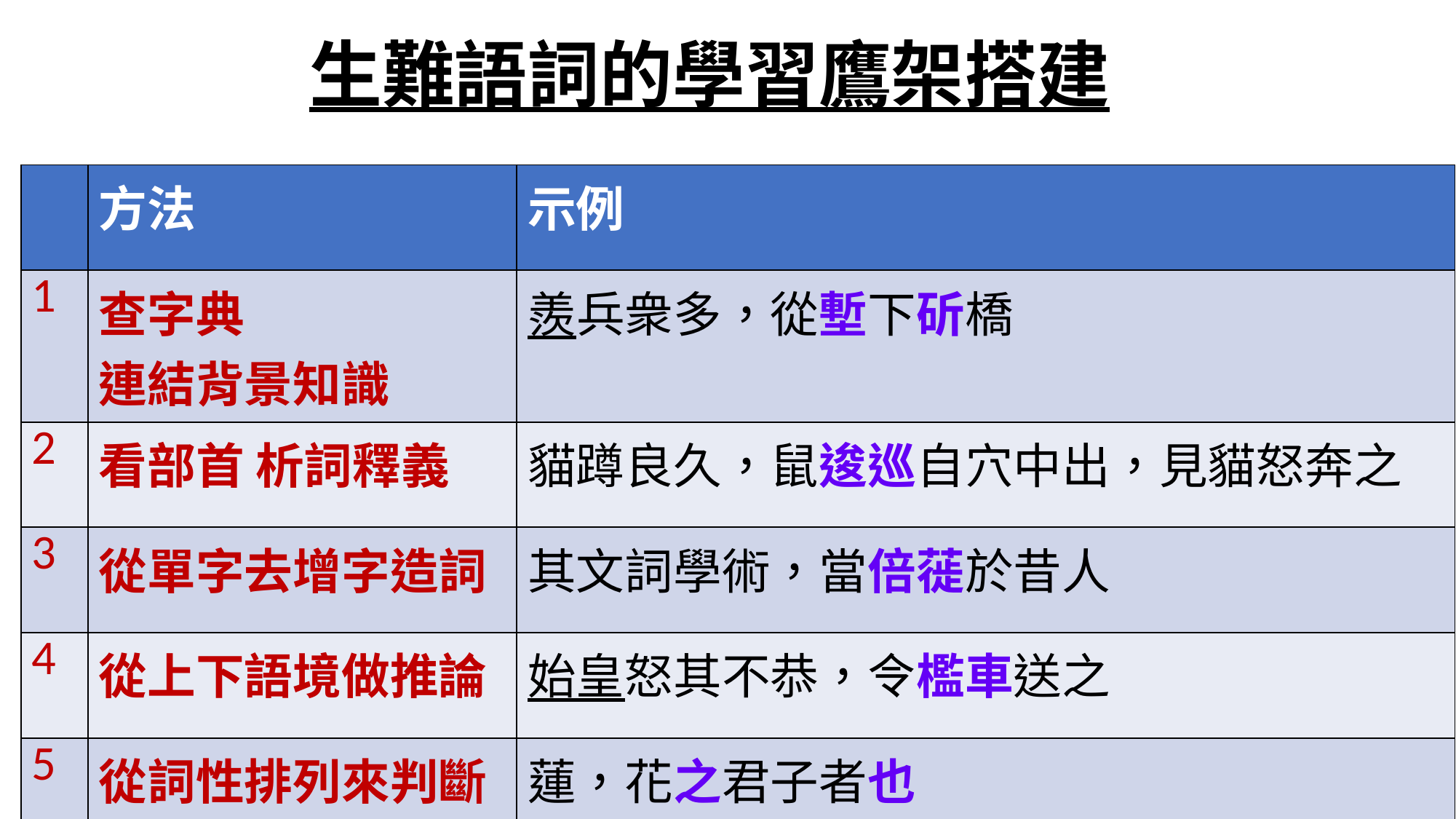

# 生難語詞的學習鷹架搭建
|  | 方法 | 示例 |
| --- | --- | --- |
| 1 | 查字典 連結背景知識 | 羨兵衆多，從塹下斫橋 |
| 2 | 看部首 析詞釋義 | 貓蹲良久，鼠逡巡自穴中出，見貓怒奔之 |
| 3 | 從單字去增字造詞 | 其文詞學術，當倍蓰於昔人 |
| 4 | 從上下語境做推論 | 始皇怒其不恭，令檻車送之 |
| 5 | 從詞性排列來判斷 | 蓮，花之君子者也 |